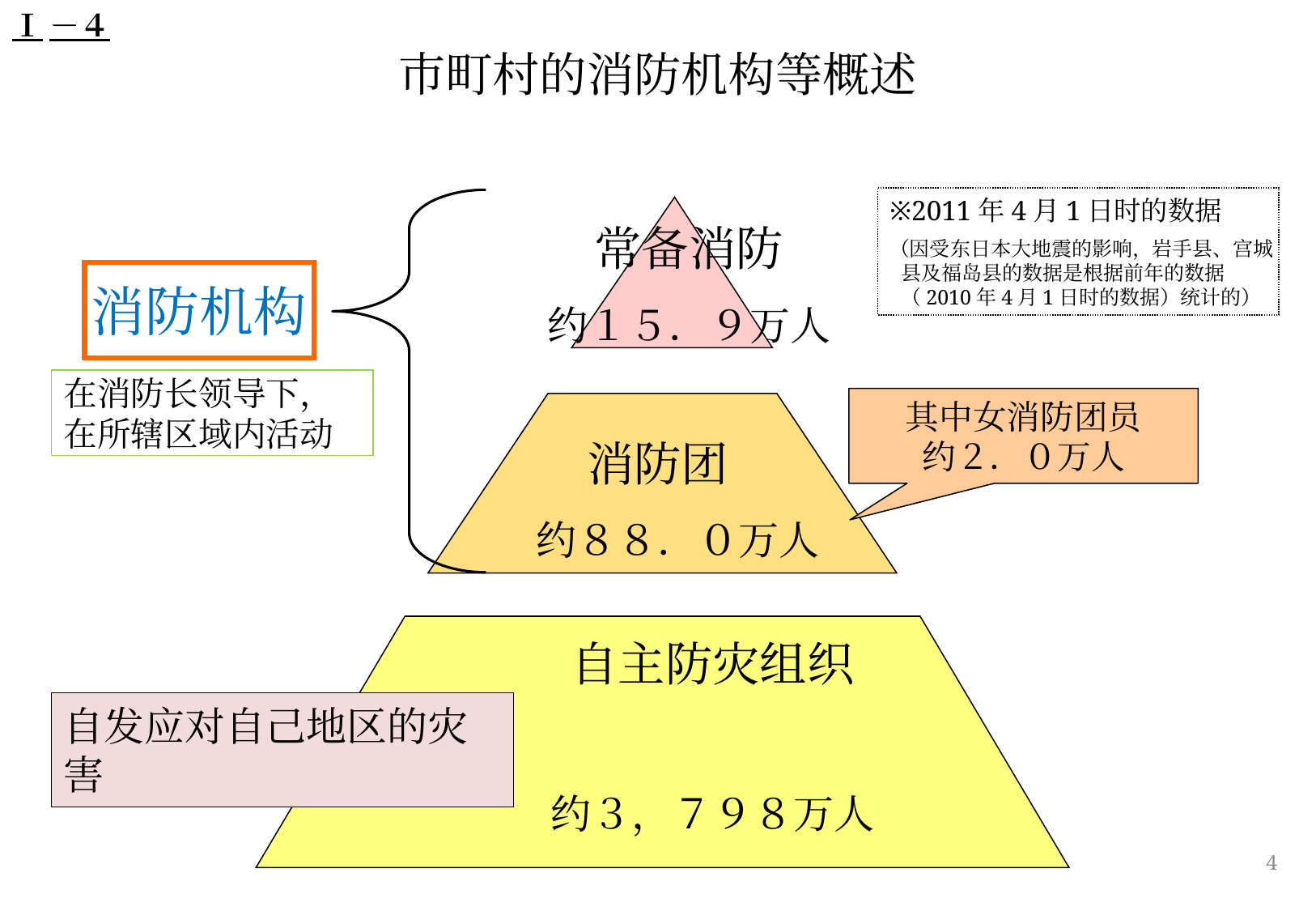

Ⅰ－４
市町村的消防机构等概述
※2011年4月1日时的数据
（因受东日本大地震的影响，岩手县、宫城县及福岛县的数据是根据前年的数据（2010年4月1日时的数据）统计的）

常备消防
约１５．９万人
消防机构
在消防长领导下，在所辖区域内活动
其中女消防团员
约２．０万人

消防团
约８８．０万人

自主防灾组织

约３，７９８万人
自发应对自己地区的灾害
4